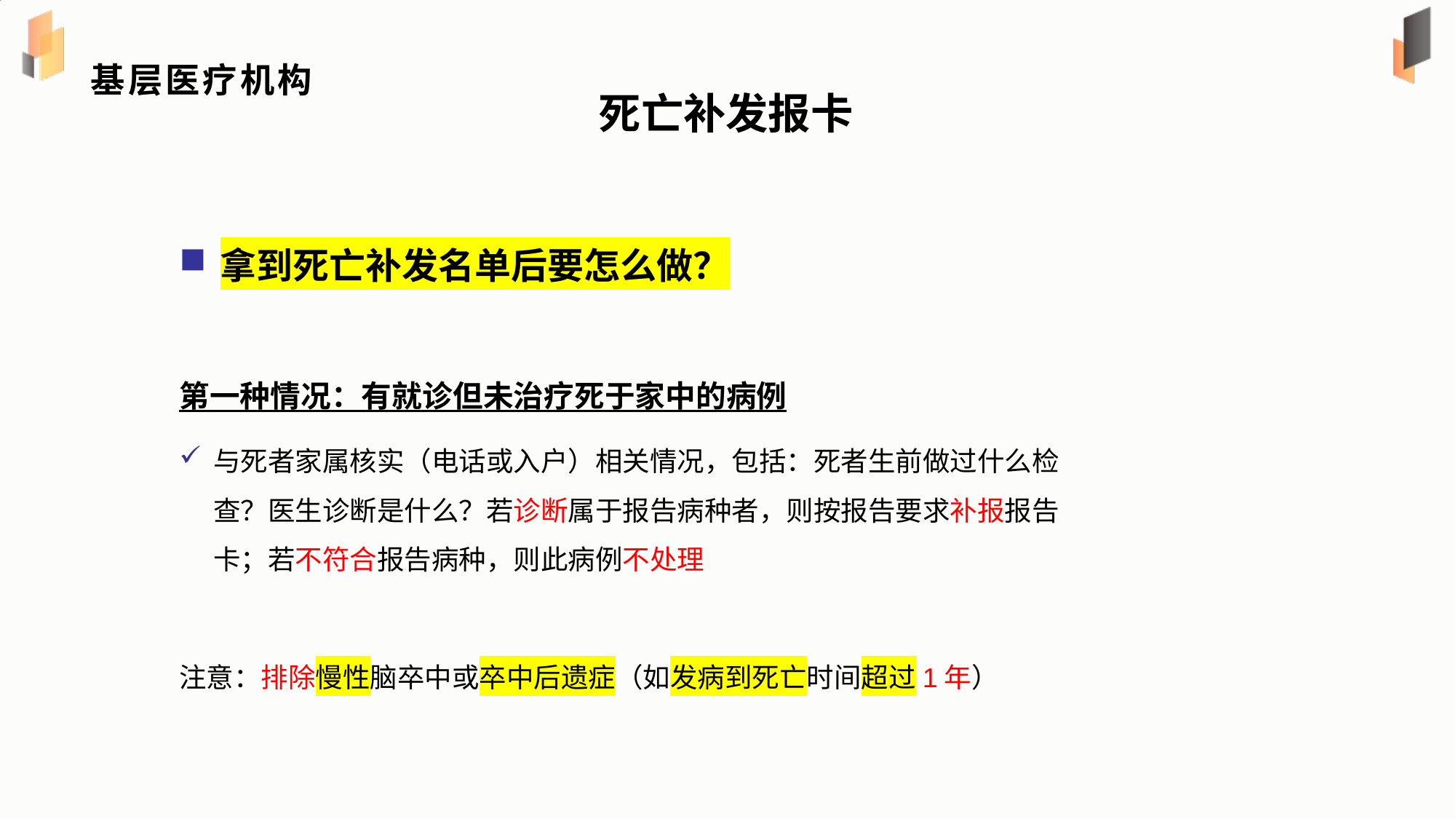

# 基层医疗机构
死亡补发报卡
拿到死亡补发名单后要怎么做？

第一种情况：有就诊但未治疗死于家中的病例
与死者家属核实（电话或入户）相关情况，包括：死者生前做过什么检查？医生诊断是什么？若诊断属于报告病种者，则按报告要求补报报告卡；若不符合报告病种，则此病例不处理

注意：排除慢性脑卒中或卒中后遗症（如发病到死亡时间超过1年）